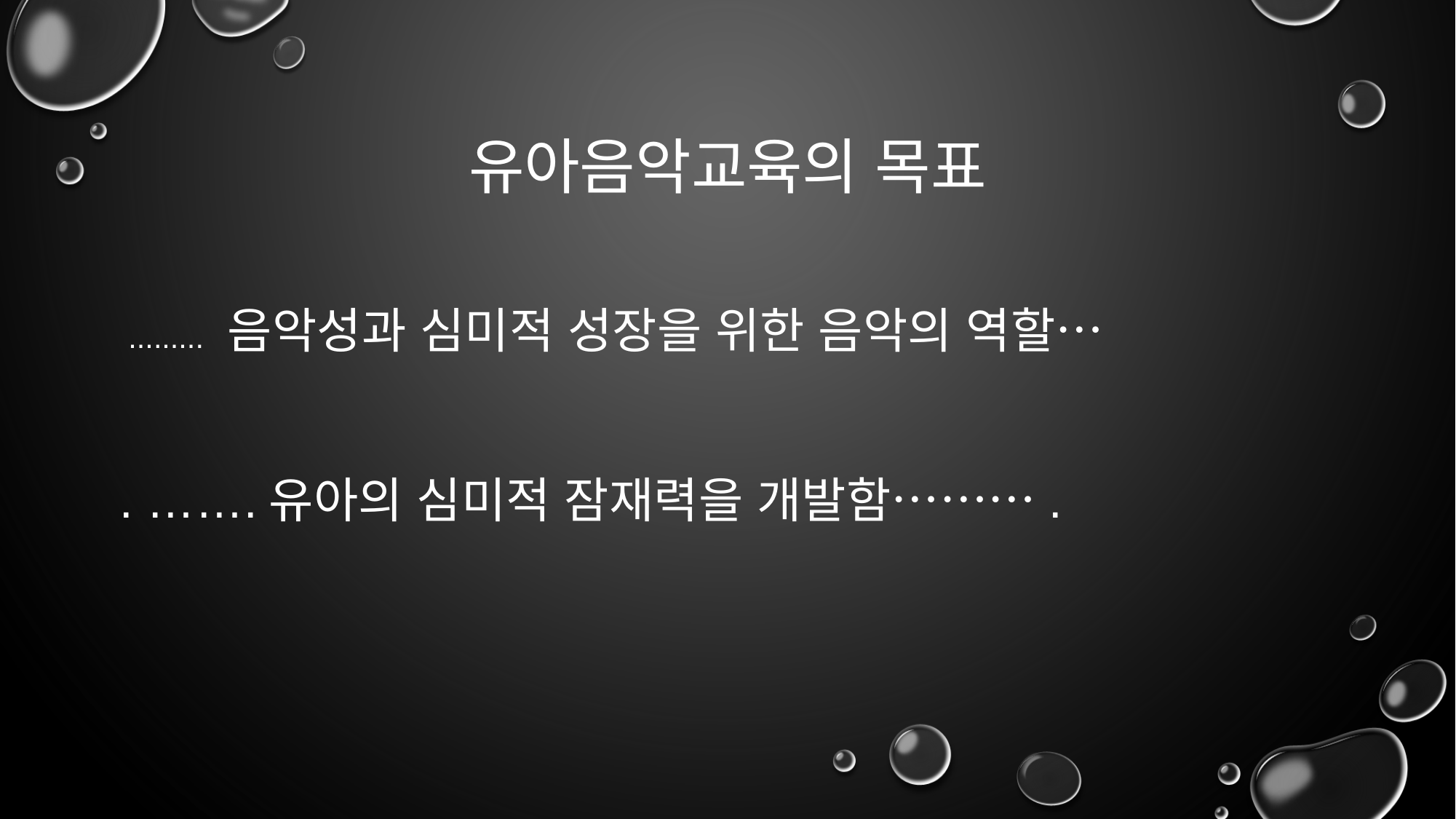

# 유아음악교육의 목표
 .........  음악성과 심미적 성장을 위한 음악의 역할…

. …….유아의 심미적 잠재력을 개발함……….